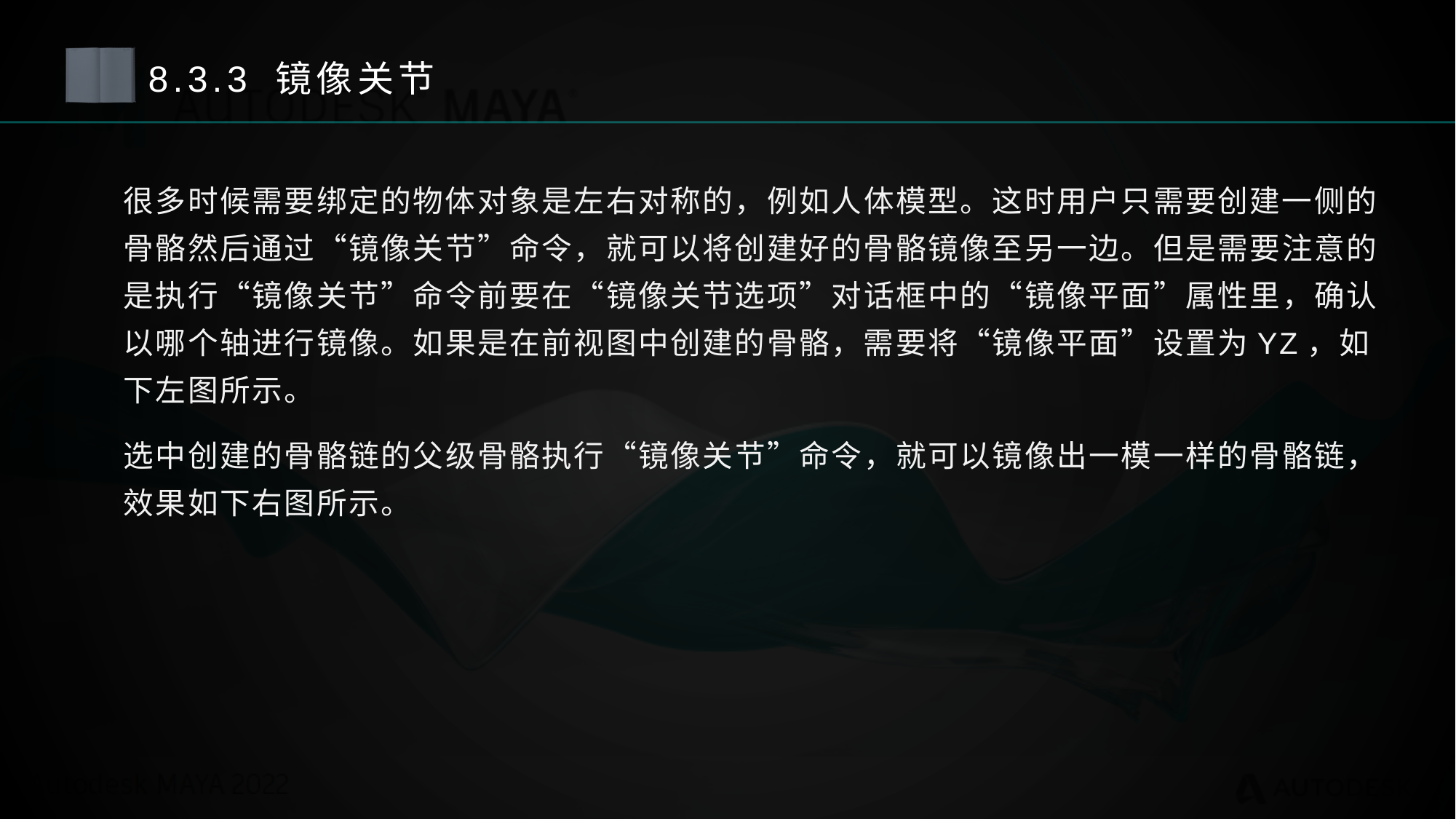

8.3.3 镜像关节
很多时候需要绑定的物体对象是左右对称的，例如人体模型。这时用户只需要创建一侧的骨骼然后通过“镜像关节”命令，就可以将创建好的骨骼镜像至另一边。但是需要注意的是执行“镜像关节”命令前要在“镜像关节选项”对话框中的“镜像平面”属性里，确认以哪个轴进行镜像。如果是在前视图中创建的骨骼，需要将“镜像平面”设置为YZ，如下左图所示。
选中创建的骨骼链的父级骨骼执行“镜像关节”命令，就可以镜像出一模一样的骨骼链，效果如下右图所示。